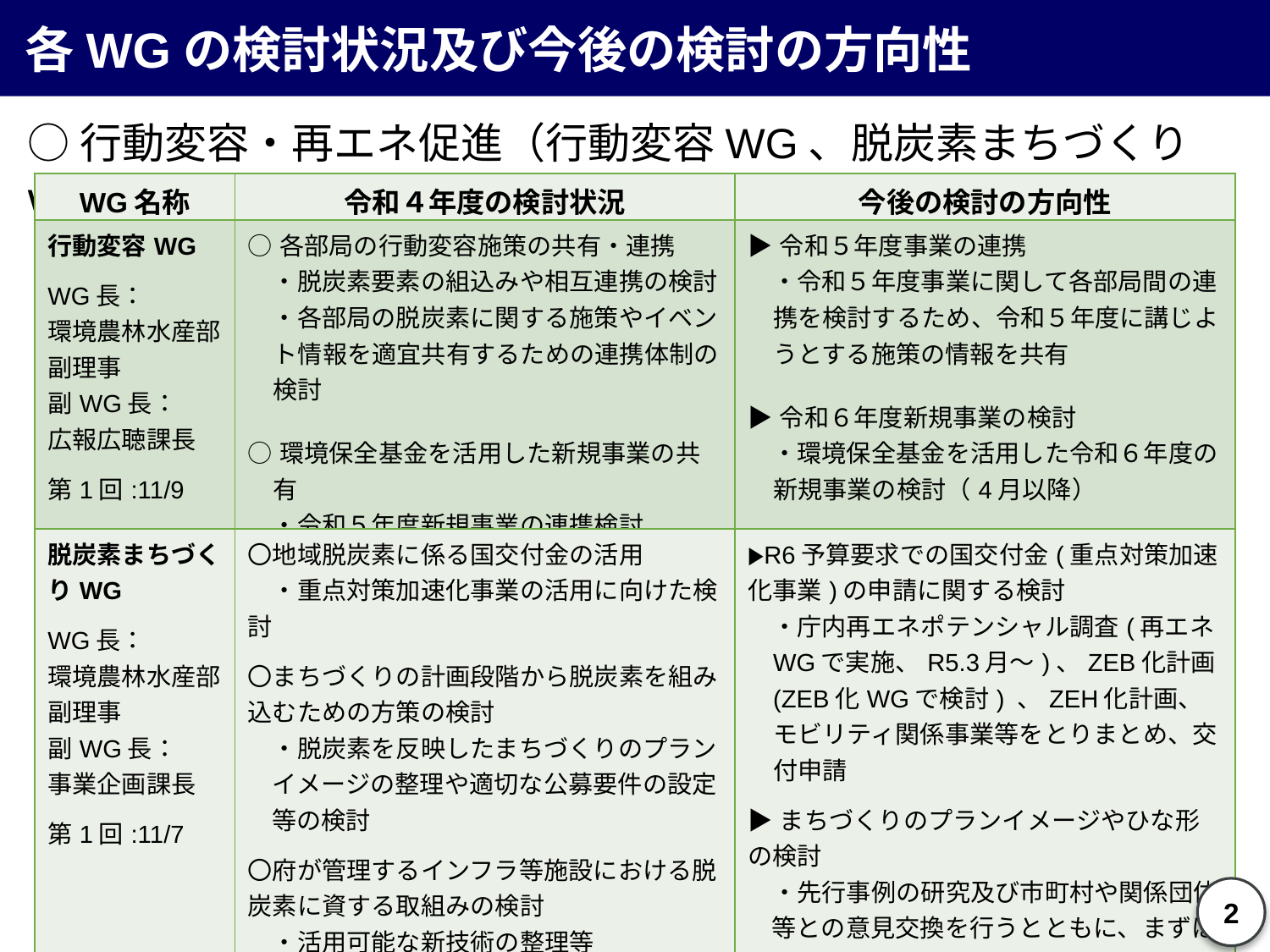

各WGの検討状況及び今後の検討の方向性
○行動変容・再エネ促進（行動変容WG、脱炭素まちづくりWG）
| WG名称 | 令和４年度の検討状況 | 今後の検討の方向性 |
| --- | --- | --- |
| 行動変容WG WG長： 環境農林水産部副理事 副WG長： 広報広聴課長 第1回:11/9 | ○各部局の行動変容施策の共有・連携 　・脱炭素要素の組込みや相互連携の検討 　・各部局の脱炭素に関する施策やイベント情報を適宜共有するための連携体制の検討 ○環境保全基金を活用した新規事業の共有 　・令和５年度新規事業の連携検討 | ▶令和５年度事業の連携 　・令和５年度事業に関して各部局間の連携を検討するため、令和５年度に講じようとする施策の情報を共有 ▶令和６年度新規事業の検討 　・環境保全基金を活用した令和６年度の新規事業の検討（4月以降） ▷R5上半期にWGを開催予定 |
| 脱炭素まちづくりWG WG長： 環境農林水産部副理事 副WG長： 事業企画課長 第1回:11/7 | 〇地域脱炭素に係る国交付金の活用 　・重点対策加速化事業の活用に向けた検討 〇まちづくりの計画段階から脱炭素を組み込むための方策の検討 　・脱炭素を反映したまちづくりのプランイメージの整理や適切な公募要件の設定等の検討 〇府が管理するインフラ等施設における脱炭素に資する取組みの検討 　・活用可能な新技術の整理等 | ▶R6予算要求での国交付金(重点対策加速化事業)の申請に関する検討 　・庁内再エネポテンシャル調査(再エネWGで実施、R5.3月～)、ZEB化計画(ZEB化WGで検討) 、ZEH化計画、モビリティ関係事業等をとりまとめ、交付申請 ▶まちづくりのプランイメージやひな形の検討 　・先行事例の研究及び市町村や関係団体等との意見交換を行うとともに、まずはめざすべき将来像を議論　　　　　 　　　　　　　　　　　　　　　　　　　　　　　　　など ▷R5上半期にWGを開催予定 |
2